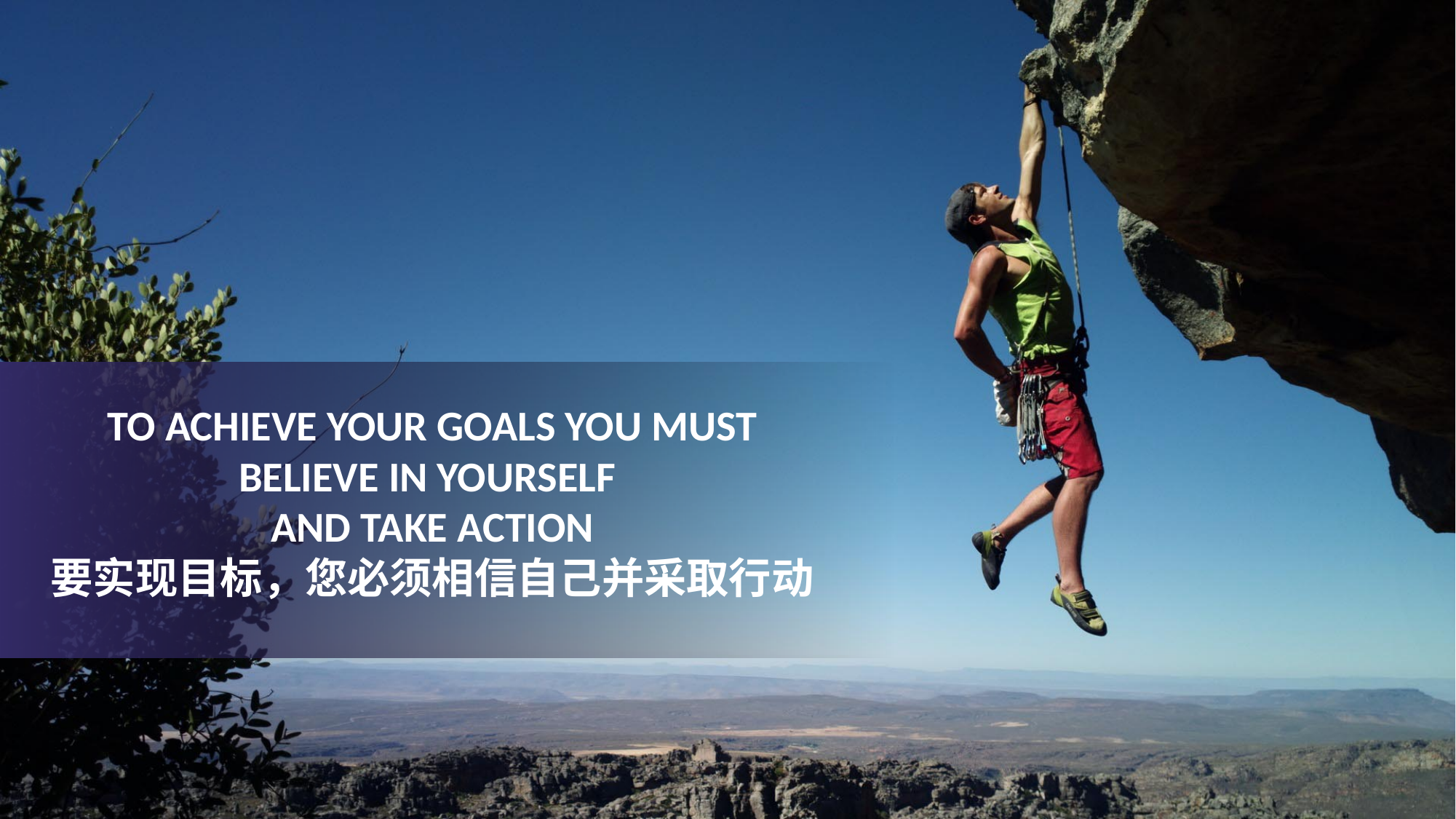

To Achieve your goals you must Believe in yourself
and take action
要实现目标，您必须相信自己并采取行动